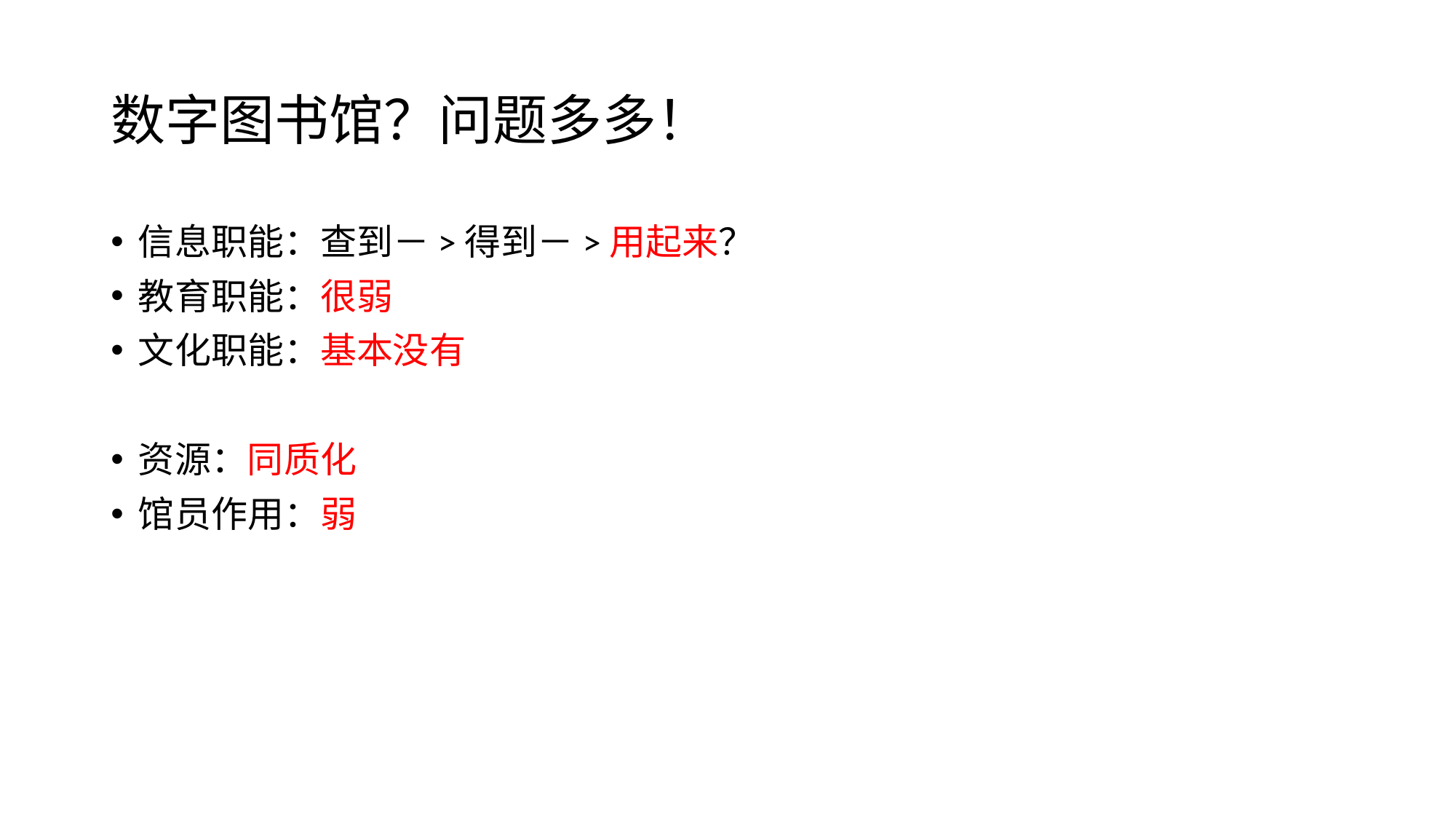

# 数字图书馆？问题多多！
信息职能：查到－>得到－>用起来？
教育职能：很弱
文化职能：基本没有

资源：同质化
馆员作用：弱